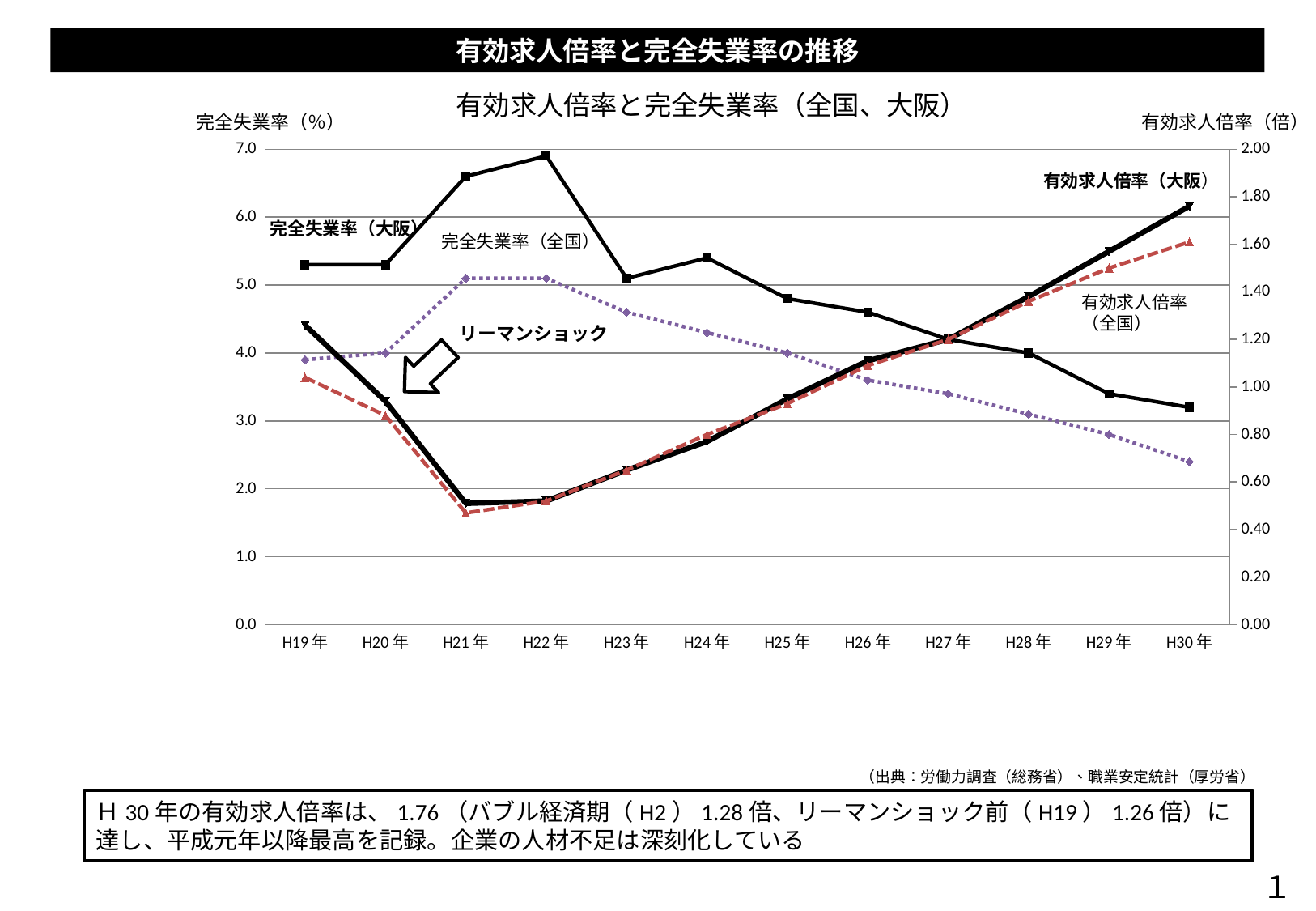

有効求人倍率と完全失業率の推移
有効求人倍率と完全失業率（全国、大阪）
完全失業率（％）
有効求人倍率（倍）

### Chart

| Category | 完全失業率（大阪） | 完全失業率（全国） | 有効求人倍率（大阪） | 有効求人倍率（全国） |
|---|---|---|---|---|
| H19年 | 5.3 | 3.9 | 1.26 | 1.04 |
| H20年 | 5.3 | 4.0 | 0.94 | 0.88 |
| H21年 | 6.6 | 5.1 | 0.51 | 0.47 |
| H22年 | 6.9 | 5.1 | 0.52 | 0.52 |
| H23年 | 5.1 | 4.6 | 0.65 | 0.65 |
| H24年 | 5.4 | 4.3 | 0.77 | 0.8 |
| H25年 | 4.8 | 4.0 | 0.95 | 0.93 |
| H26年 | 4.6 | 3.6 | 1.11 | 1.09 |
| H27年 | 4.2 | 3.4 | 1.2 | 1.2 |
| H28年 | 4.0 | 3.1 | 1.38 | 1.36 |
| H29年 | 3.4 | 2.8 | 1.57 | 1.5 |
| H30年 | 3.2 | 2.4 | 1.76 | 1.61 |
有効求人倍率（大阪）
完全失業率（大阪）
完全失業率（全国）
有効求人倍率
（全国）
リーマンショック

（出典：労働力調査（総務省）、職業安定統計（厚労省）
Ｈ30年の有効求人倍率は、1.76（バブル経済期（H2）1.28倍、リーマンショック前（H19）1.26倍）に達し、平成元年以降最高を記録。企業の人材不足は深刻化している
１